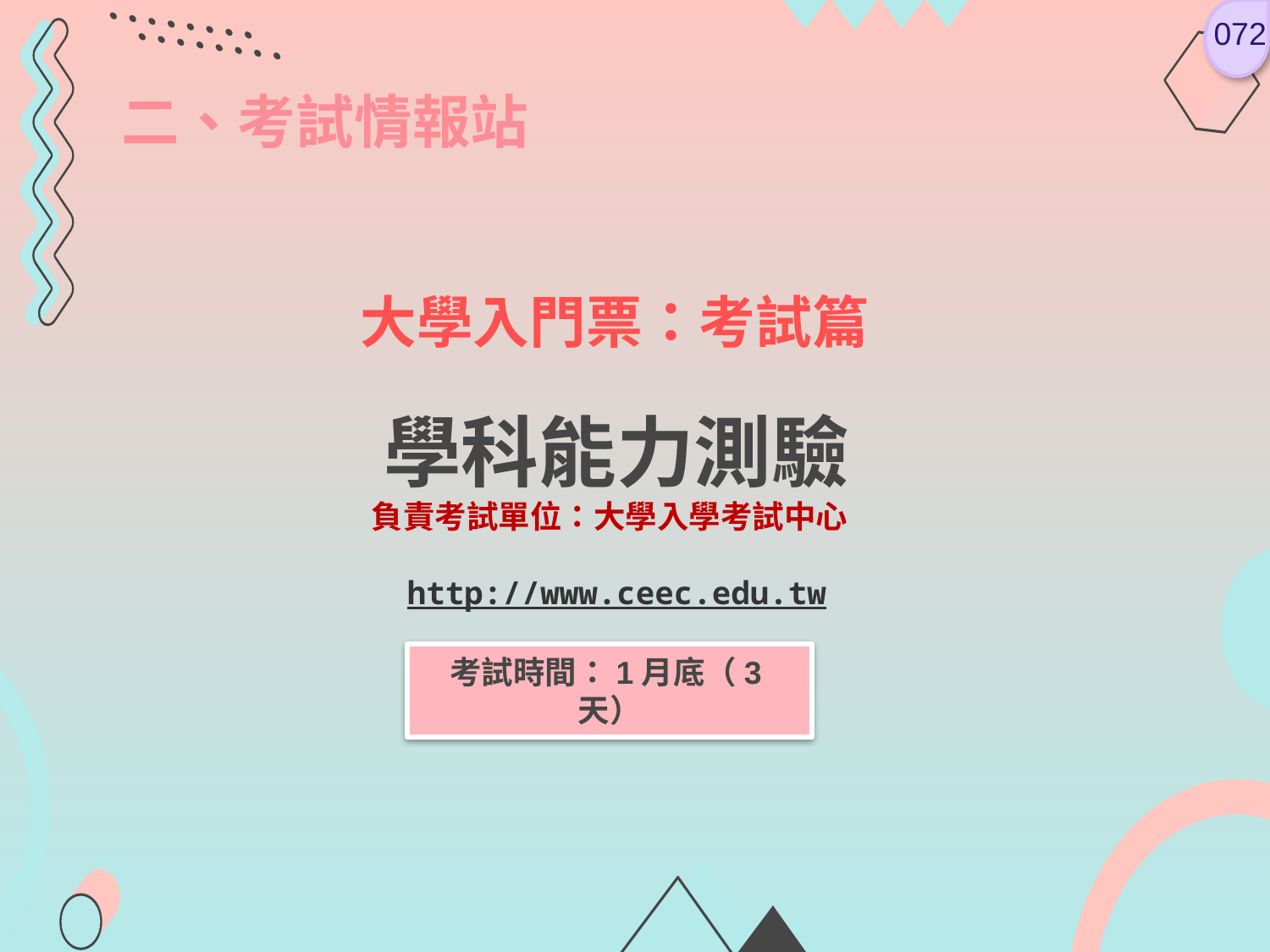

072
二、考試情報站
大學入門票：考試篇
學科能力測驗
負責考試單位：大學入學考試中心
              http://www.ceec.edu.tw

考試時間：1月底（3天）